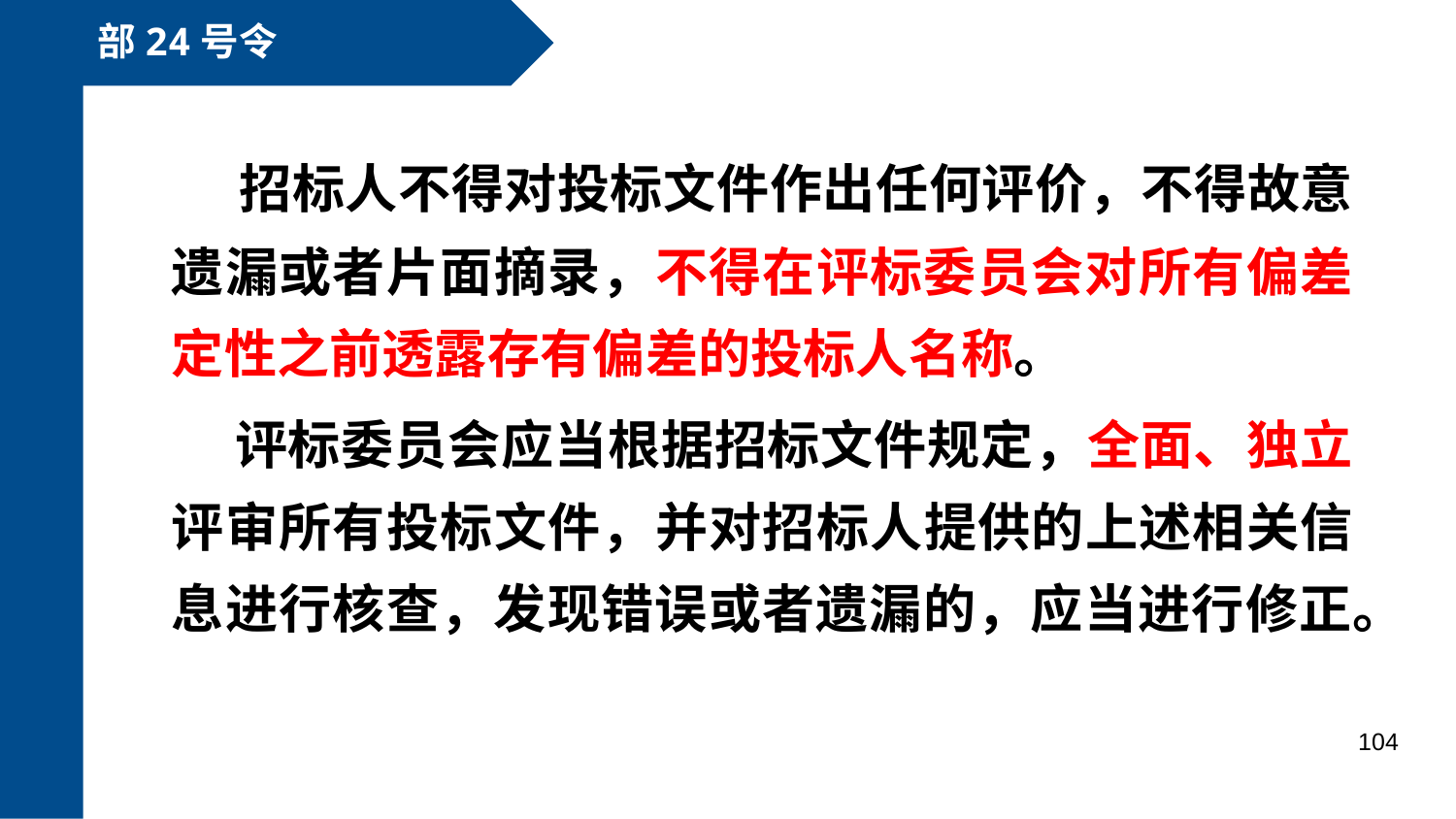

部24号令
    招标人不得对投标文件作出任何评价，不得故意遗漏或者片面摘录，不得在评标委员会对所有偏差定性之前透露存有偏差的投标人名称。
    评标委员会应当根据招标文件规定，全面、独立评审所有投标文件，并对招标人提供的上述相关信息进行核查，发现错误或者遗漏的，应当进行修正。
104